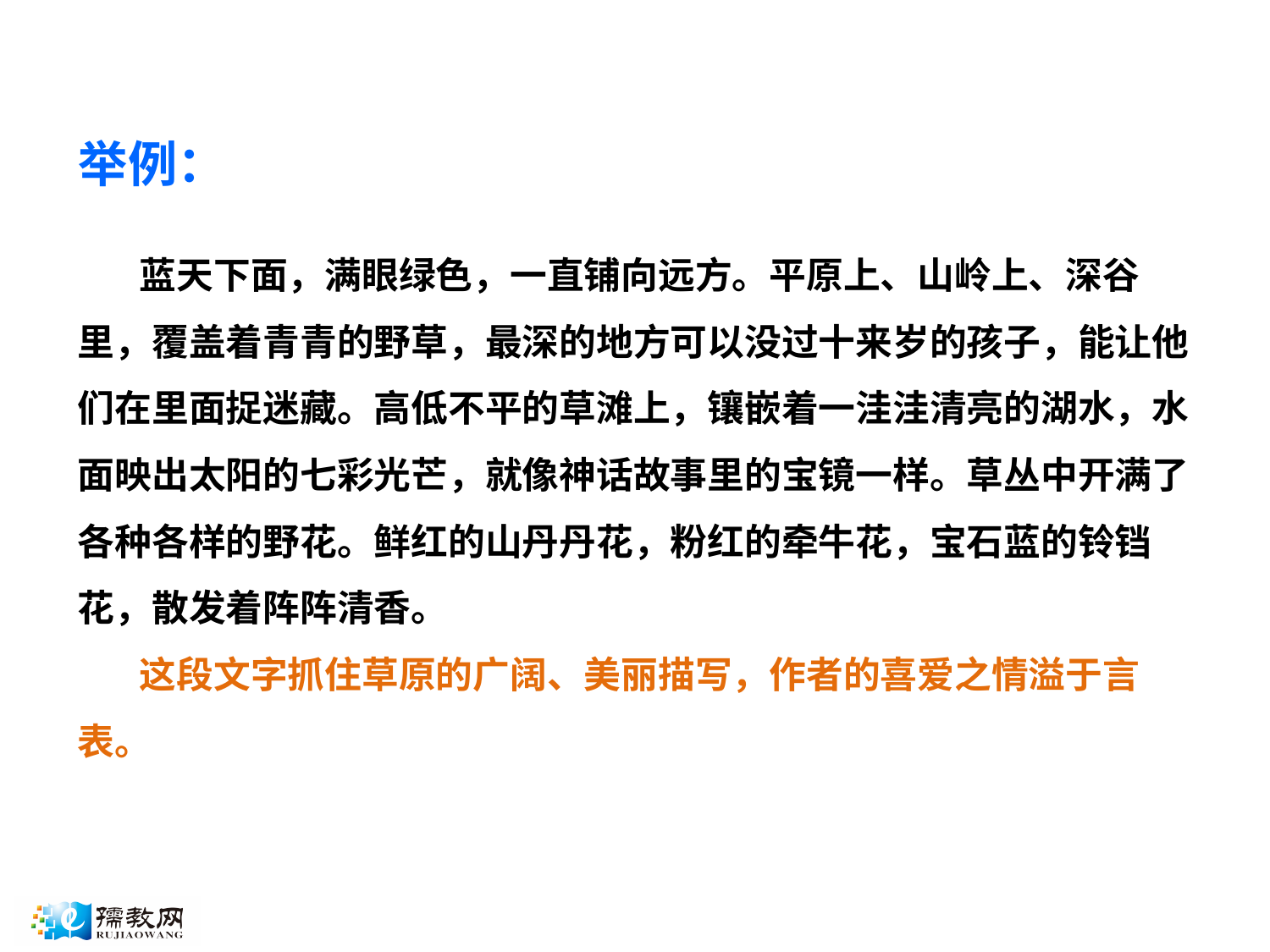

举例：
蓝天下面，满眼绿色，一直铺向远方。平原上、山岭上、深谷里，覆盖着青青的野草，最深的地方可以没过十来岁的孩子，能让他们在里面捉迷藏。高低不平的草滩上，镶嵌着一洼洼清亮的湖水，水面映出太阳的七彩光芒，就像神话故事里的宝镜一样。草丛中开满了各种各样的野花。鲜红的山丹丹花，粉红的牵牛花，宝石蓝的铃铛花，散发着阵阵清香。
这段文字抓住草原的广阔、美丽描写，作者的喜爱之情溢于言表。